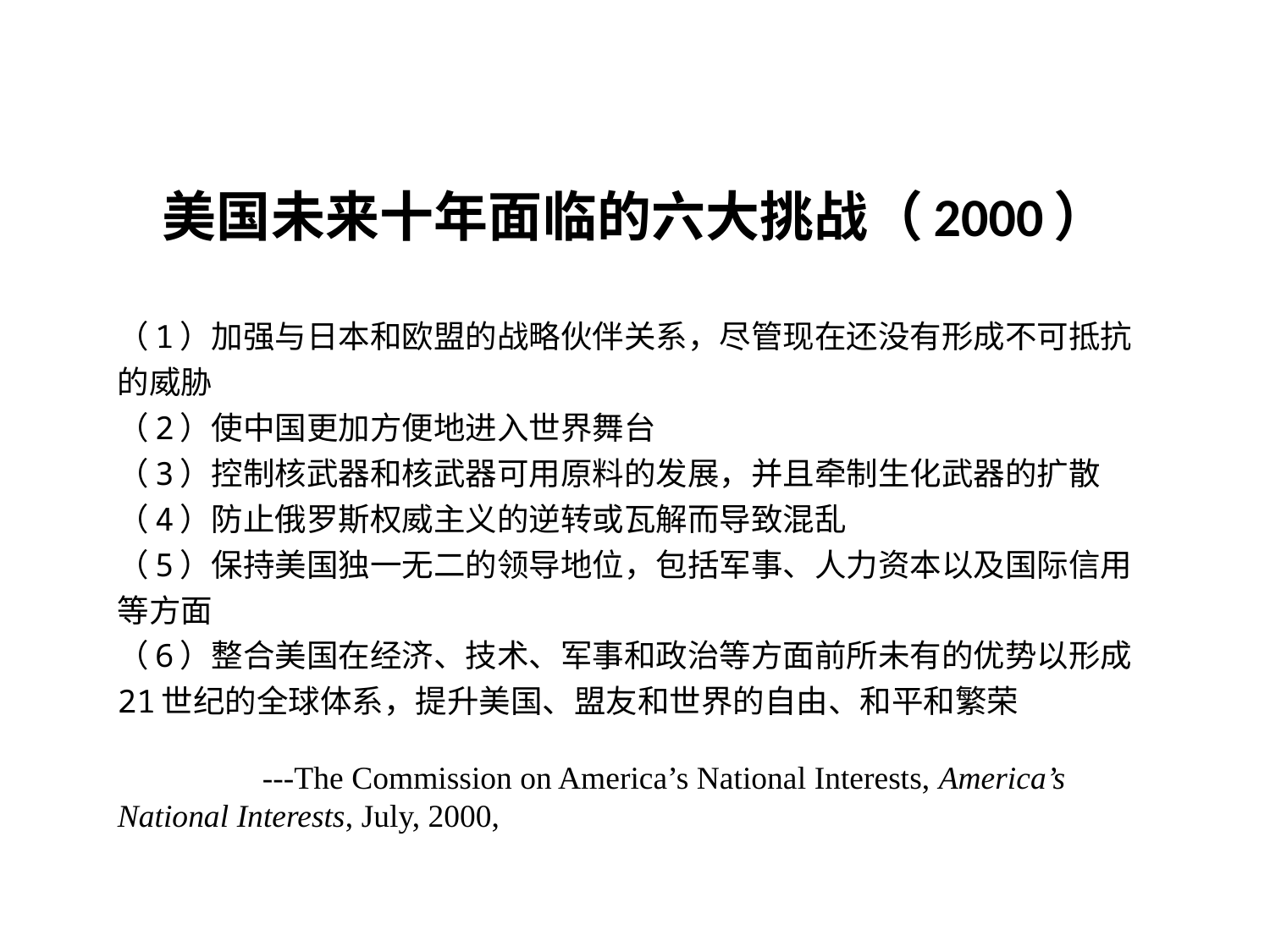

美国未来十年面临的六大挑战（2000）

（1）加强与日本和欧盟的战略伙伴关系，尽管现在还没有形成不可抵抗的威胁
（2）使中国更加方便地进入世界舞台
（3）控制核武器和核武器可用原料的发展，并且牵制生化武器的扩散
（4）防止俄罗斯权威主义的逆转或瓦解而导致混乱
（5）保持美国独一无二的领导地位，包括军事、人力资本以及国际信用等方面
（6）整合美国在经济、技术、军事和政治等方面前所未有的优势以形成21世纪的全球体系，提升美国、盟友和世界的自由、和平和繁荣

                  ---The Commission on America’s National Interests, America’s National Interests, July, 2000,
IWEP